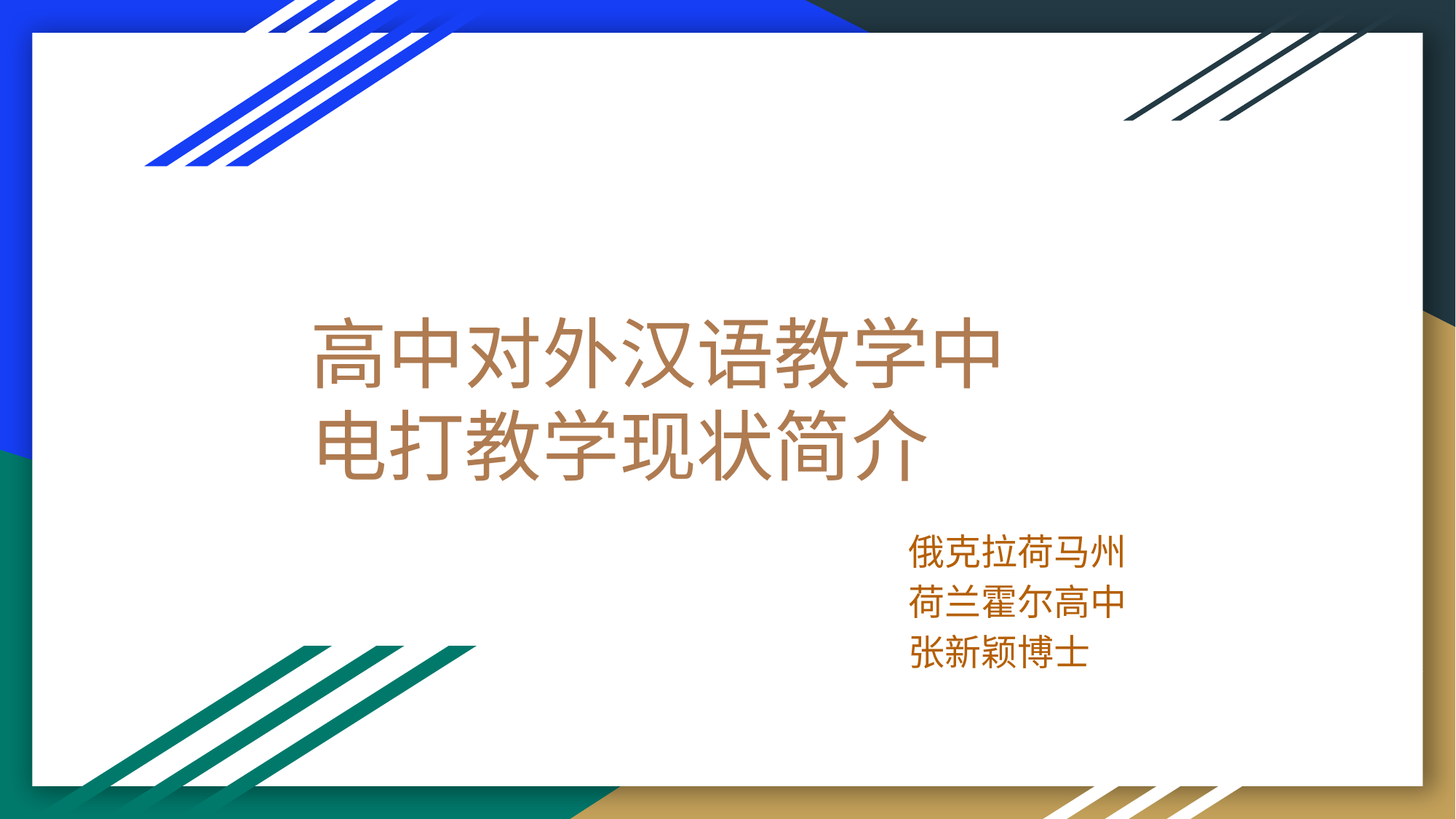

# 高中对外汉语教学中
电打教学现状简介

俄克拉荷马州
荷兰霍尔高中
张新颖博士